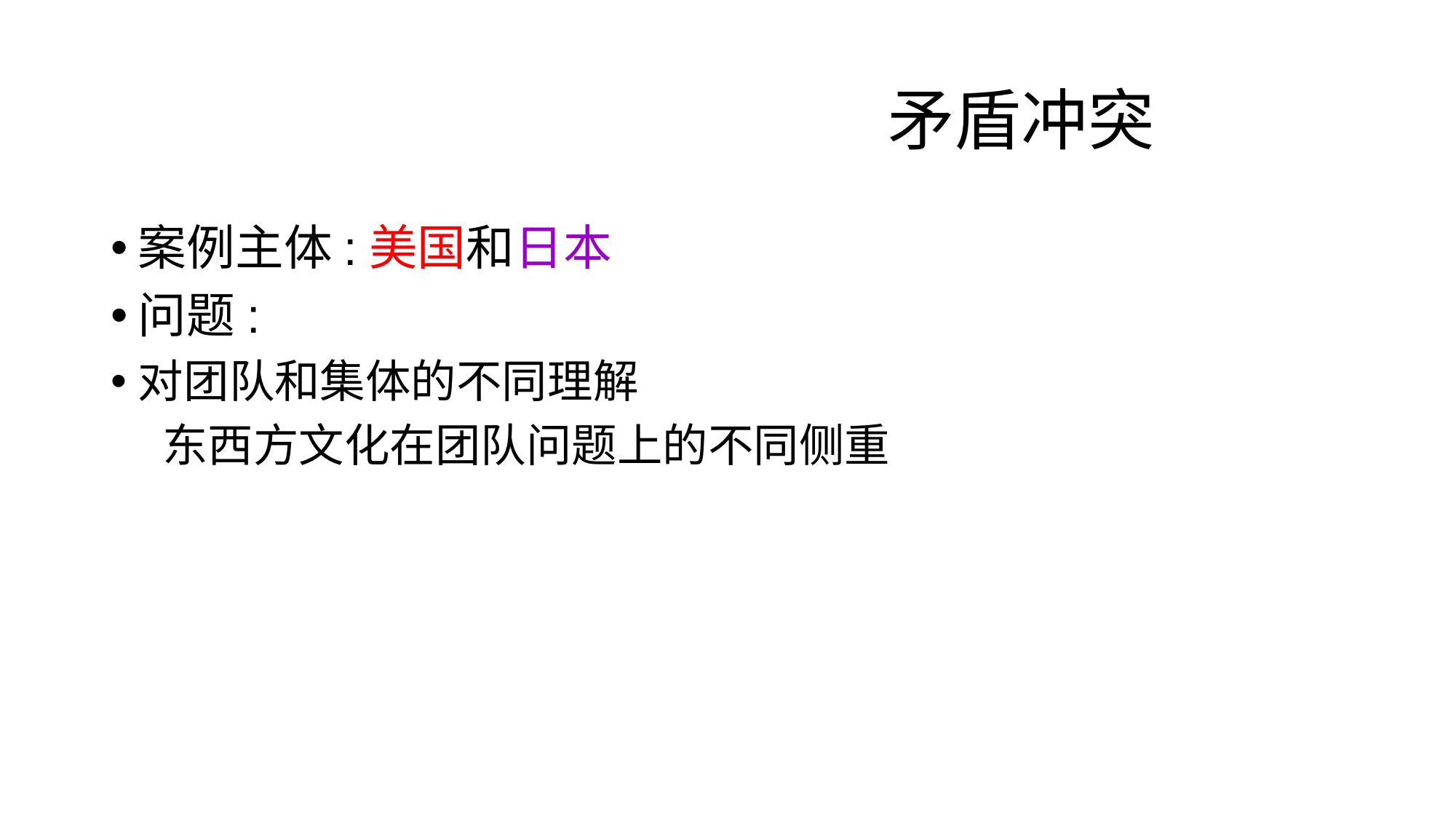

# 矛盾冲突
案例主体:美国和日本
问题:
对团队和集体的不同理解
    东西方文化在团队问题上的不同侧重